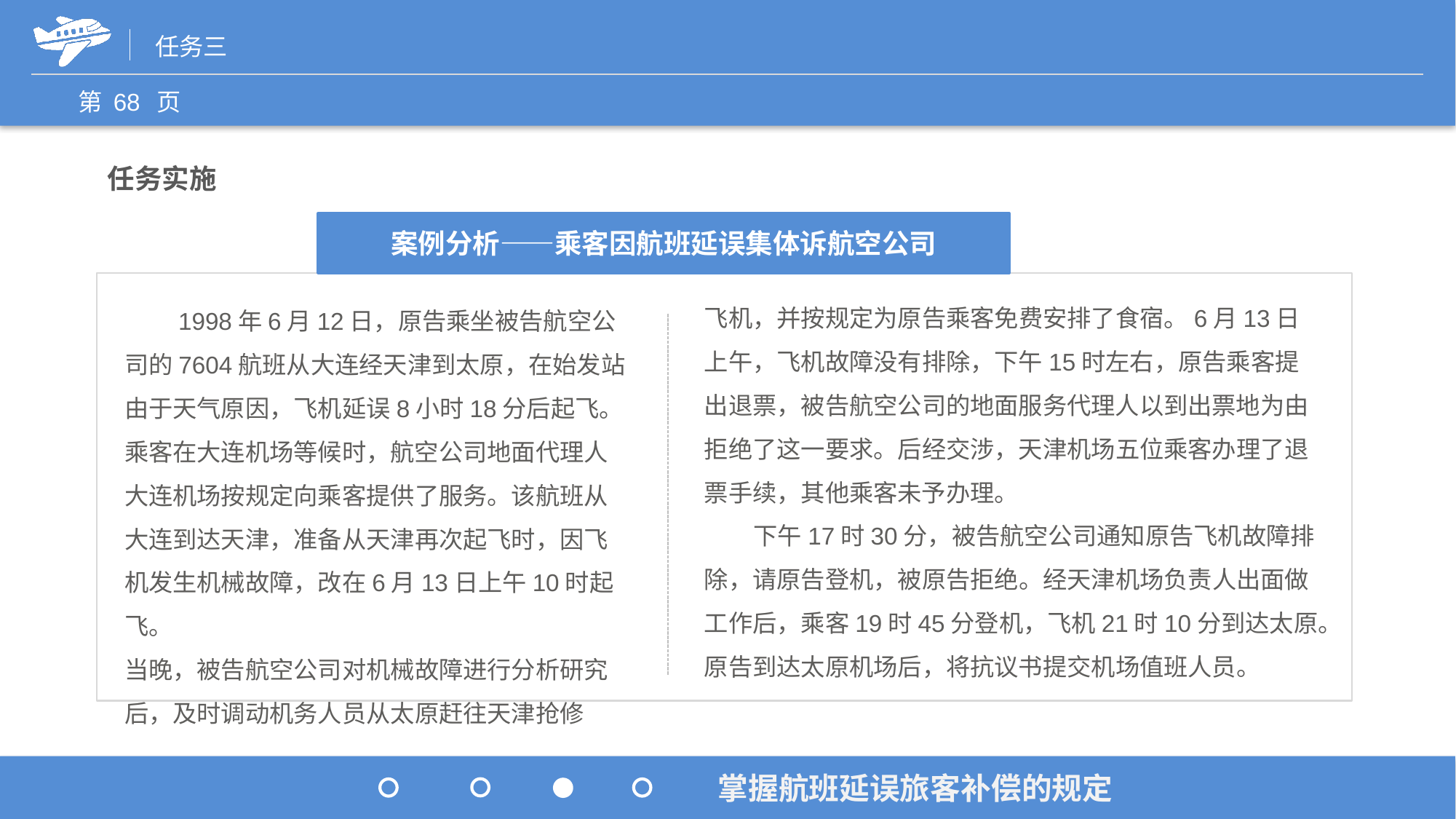

任务实施
案例分析——乘客因航班延误集体诉航空公司

飞机，并按规定为原告乘客免费安排了食宿。6月13日上午，飞机故障没有排除，下午15时左右，原告乘客提出退票，被告航空公司的地面服务代理人以到出票地为由拒绝了这一要求。后经交涉，天津机场五位乘客办理了退票手续，其他乘客未予办理。
        下午17时30分，被告航空公司通知原告飞机故障排除，请原告登机，被原告拒绝。经天津机场负责人出面做工作后，乘客19时45分登机，飞机21时10分到达太原。原告到达太原机场后，将抗议书提交机场值班人员。
        1998年6月12日，原告乘坐被告航空公司的7604航班从大连经天津到太原，在始发站由于天气原因，飞机延误8小时18分后起飞。乘客在大连机场等候时，航空公司地面代理人大连机场按规定向乘客提供了服务。该航班从大连到达天津，准备从天津再次起飞时，因飞机发生机械故障，改在6月13日上午10时起飞。
当晚，被告航空公司对机械故障进行分析研究后，及时调动机务人员从太原赶往天津抢修